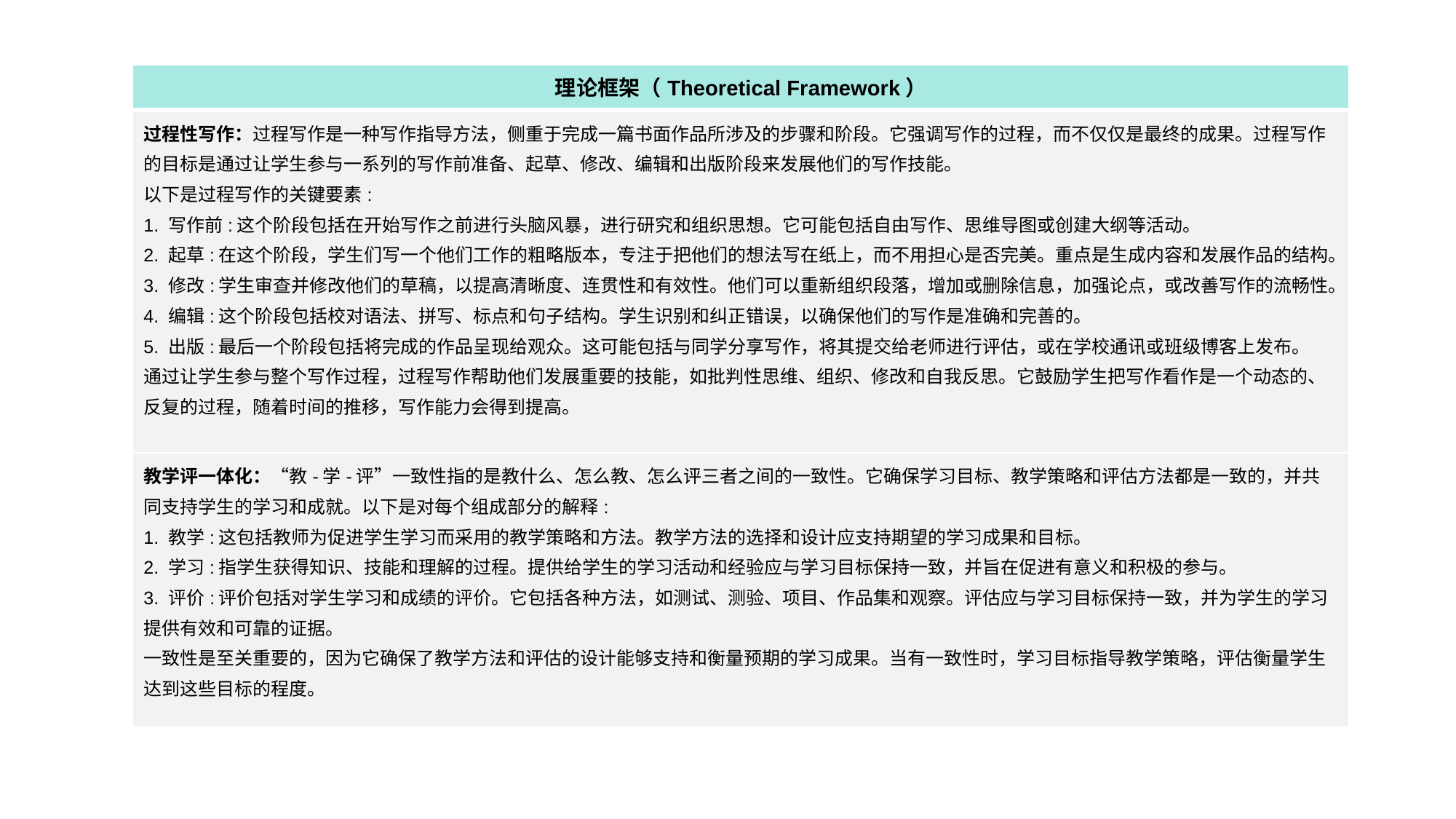

| 理论框架（Theoretical Framework） |
| --- |
| 过程性写作：过程写作是一种写作指导方法，侧重于完成一篇书面作品所涉及的步骤和阶段。它强调写作的过程，而不仅仅是最终的成果。过程写作的目标是通过让学生参与一系列的写作前准备、起草、修改、编辑和出版阶段来发展他们的写作技能。 以下是过程写作的关键要素: 1. 写作前:这个阶段包括在开始写作之前进行头脑风暴，进行研究和组织思想。它可能包括自由写作、思维导图或创建大纲等活动。 2. 起草:在这个阶段，学生们写一个他们工作的粗略版本，专注于把他们的想法写在纸上，而不用担心是否完美。重点是生成内容和发展作品的结构。 3. 修改:学生审查并修改他们的草稿，以提高清晰度、连贯性和有效性。他们可以重新组织段落，增加或删除信息，加强论点，或改善写作的流畅性。 4. 编辑:这个阶段包括校对语法、拼写、标点和句子结构。学生识别和纠正错误，以确保他们的写作是准确和完善的。 5. 出版:最后一个阶段包括将完成的作品呈现给观众。这可能包括与同学分享写作，将其提交给老师进行评估，或在学校通讯或班级博客上发布。 通过让学生参与整个写作过程，过程写作帮助他们发展重要的技能，如批判性思维、组织、修改和自我反思。它鼓励学生把写作看作是一个动态的、反复的过程，随着时间的推移，写作能力会得到提高。 |
| 教学评一体化：“教-学-评”一致性指的是教什么、怎么教、怎么评三者之间的一致性。它确保学习目标、教学策略和评估方法都是一致的，并共同支持学生的学习和成就。以下是对每个组成部分的解释: 1. 教学:这包括教师为促进学生学习而采用的教学策略和方法。教学方法的选择和设计应支持期望的学习成果和目标。 2. 学习:指学生获得知识、技能和理解的过程。提供给学生的学习活动和经验应与学习目标保持一致，并旨在促进有意义和积极的参与。 3. 评价:评价包括对学生学习和成绩的评价。它包括各种方法，如测试、测验、项目、作品集和观察。评估应与学习目标保持一致，并为学生的学习提供有效和可靠的证据。 一致性是至关重要的，因为它确保了教学方法和评估的设计能够支持和衡量预期的学习成果。当有一致性时，学习目标指导教学策略，评估衡量学生达到这些目标的程度。 |